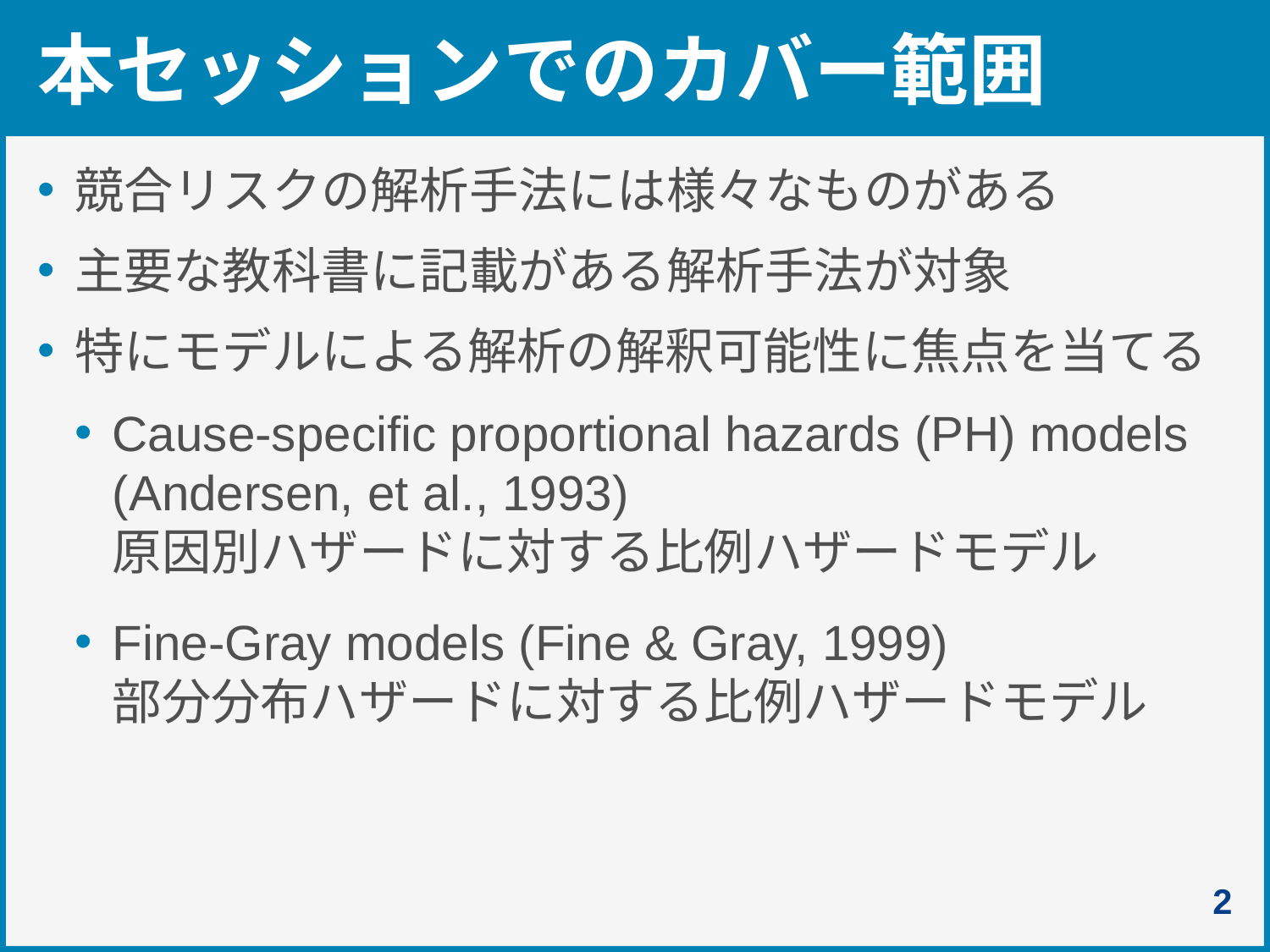

# 本セッションでのカバー範囲
競合リスクの解析手法には様々なものがある
主要な教科書に記載がある解析手法が対象
特にモデルによる解析の解釈可能性に焦点を当てる
Cause-specific proportional hazards (PH) models (Andersen, et al., 1993)
原因別ハザードに対する比例ハザードモデル
Fine-Gray models (Fine & Gray, 1999)
部分分布ハザードに対する比例ハザードモデル
2